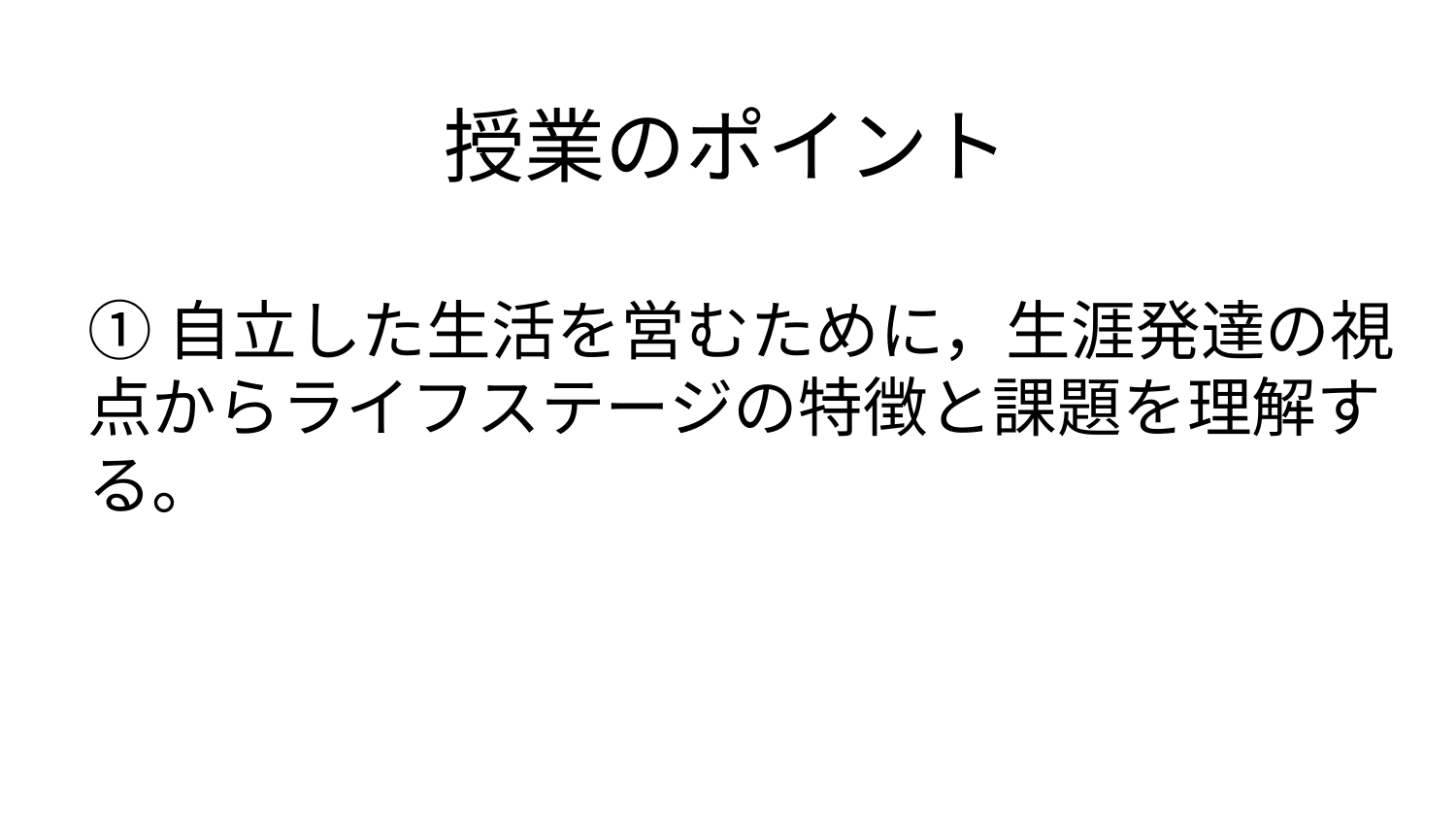

授業のポイント
①自立した生活を営むために，生涯発達の視点からライフステージの特徴と課題を理解する。